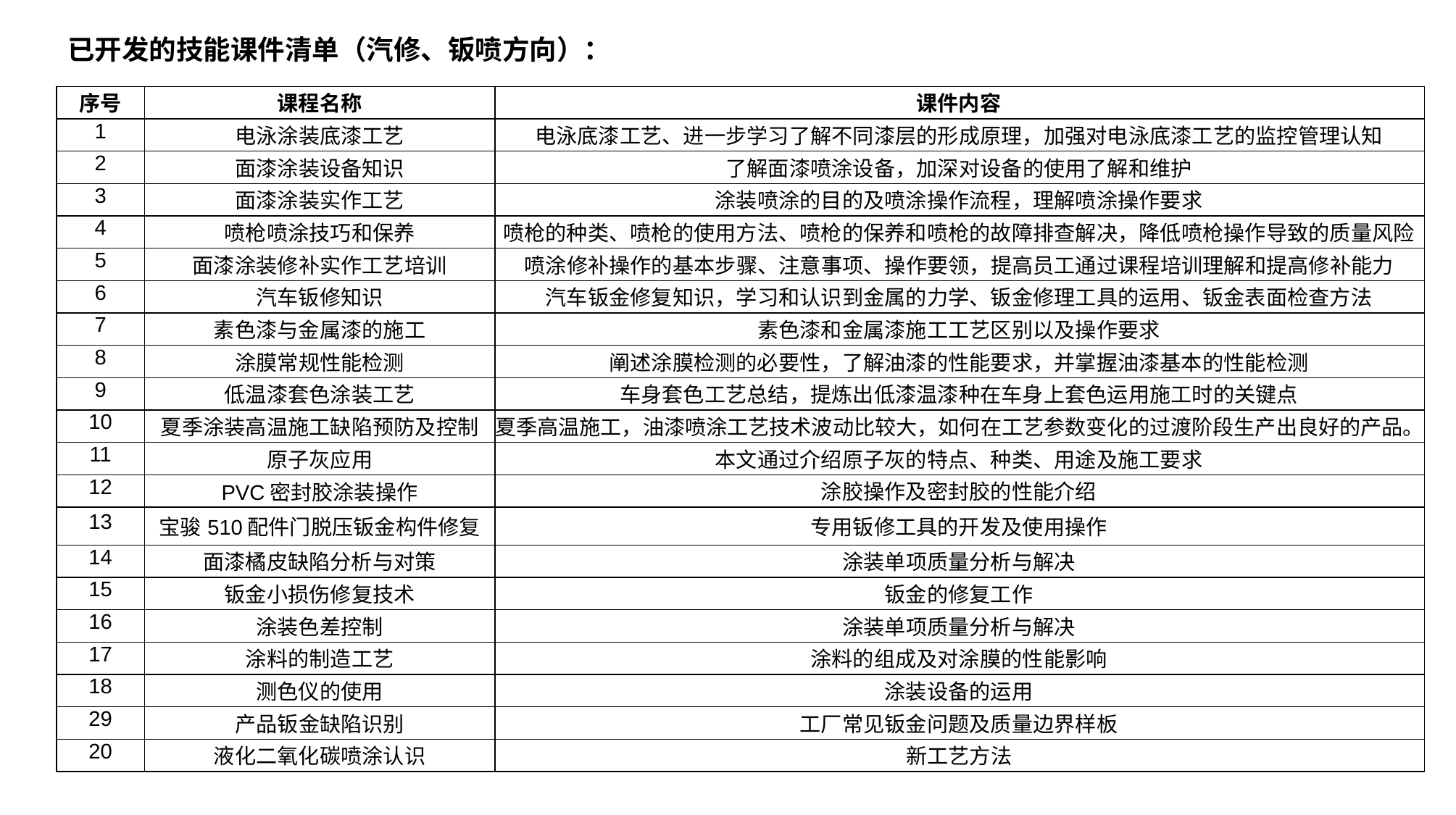

已开发的技能课件清单（汽修、钣喷方向）：
| 序号 | 课程名称 | 课件内容 |
| --- | --- | --- |
| 1 | 电泳涂装底漆工艺 | 电泳底漆工艺、进一步学习了解不同漆层的形成原理，加强对电泳底漆工艺的监控管理认知 |
| 2 | 面漆涂装设备知识 | 了解面漆喷涂设备，加深对设备的使用了解和维护 |
| 3 | 面漆涂装实作工艺 | 涂装喷涂的目的及喷涂操作流程，理解喷涂操作要求 |
| 4 | 喷枪喷涂技巧和保养 | 喷枪的种类、喷枪的使用方法、喷枪的保养和喷枪的故障排查解决，降低喷枪操作导致的质量风险 |
| 5 | 面漆涂装修补实作工艺培训 | 喷涂修补操作的基本步骤、注意事项、操作要领，提高员工通过课程培训理解和提高修补能力 |
| 6 | 汽车钣修知识 | 汽车钣金修复知识，学习和认识到金属的力学、钣金修理工具的运用、钣金表面检查方法 |
| 7 | 素色漆与金属漆的施工 | 素色漆和金属漆施工工艺区别以及操作要求 |
| 8 | 涂膜常规性能检测 | 阐述涂膜检测的必要性，了解油漆的性能要求，并掌握油漆基本的性能检测 |
| 9 | 低温漆套色涂装工艺 | 车身套色工艺总结，提炼出低漆温漆种在车身上套色运用施工时的关键点 |
| 10 | 夏季涂装高温施工缺陷预防及控制 | 夏季高温施工，油漆喷涂工艺技术波动比较大，如何在工艺参数变化的过渡阶段生产出良好的产品。 |
| 11 | 原子灰应用 | 本文通过介绍原子灰的特点、种类、用途及施工要求 |
| 12 | PVC密封胶涂装操作 | 涂胶操作及密封胶的性能介绍 |
| 13 | 宝骏510配件门脱压钣金构件修复 | 专用钣修工具的开发及使用操作 |
| 14 | 面漆橘皮缺陷分析与对策 | 涂装单项质量分析与解决 |
| 15 | 钣金小损伤修复技术 | 钣金的修复工作 |
| 16 | 涂装色差控制 | 涂装单项质量分析与解决 |
| 17 | 涂料的制造工艺 | 涂料的组成及对涂膜的性能影响 |
| 18 | 测色仪的使用 | 涂装设备的运用 |
| 29 | 产品钣金缺陷识别 | 工厂常见钣金问题及质量边界样板 |
| 20 | 液化二氧化碳喷涂认识 | 新工艺方法 |